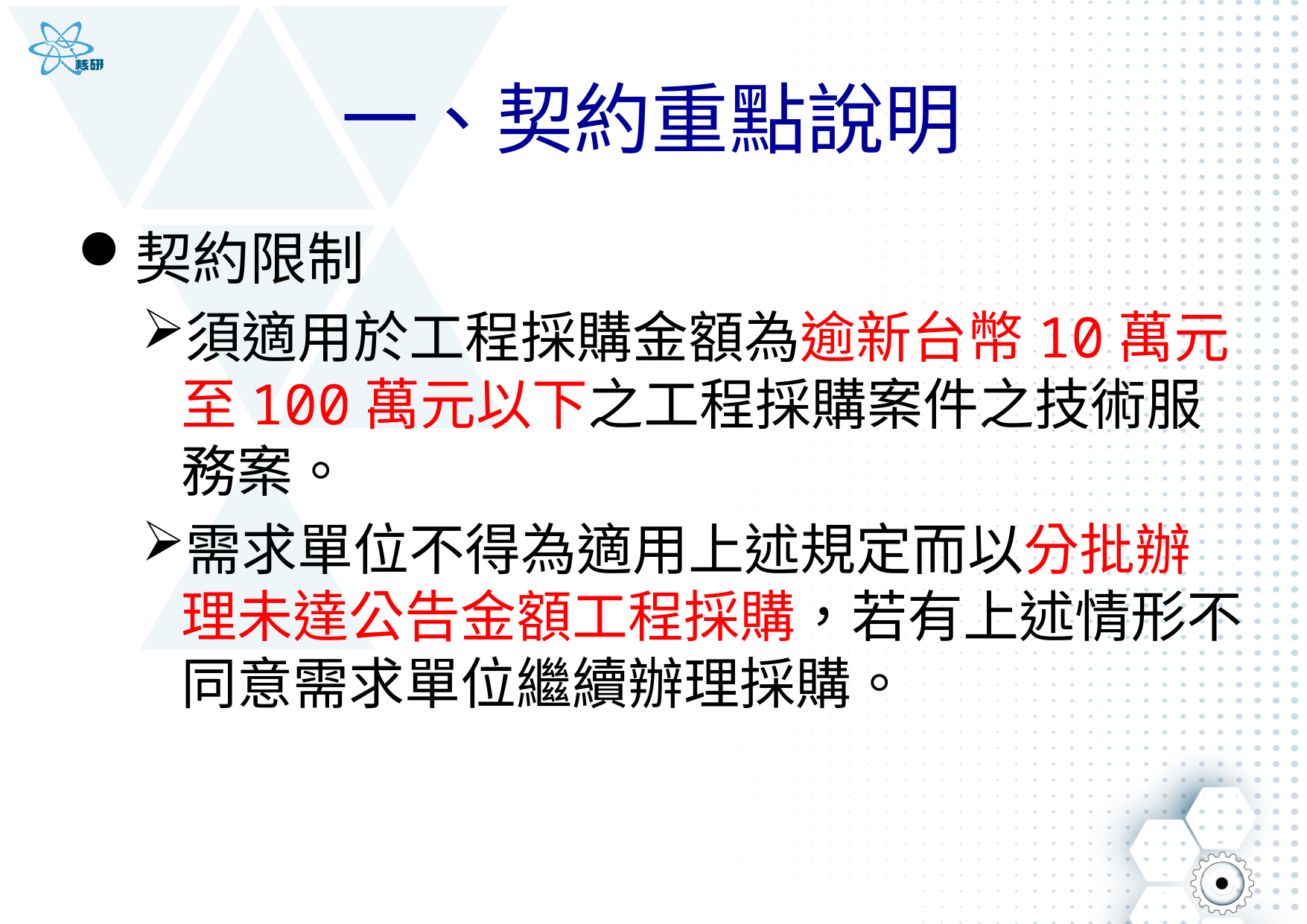

# 一、契約重點說明
契約限制
須適用於工程採購金額為逾新台幣10萬元至100萬元以下之工程採購案件之技術服務案。
需求單位不得為適用上述規定而以分批辦理未達公告金額工程採購，若有上述情形不同意需求單位繼續辦理採購。